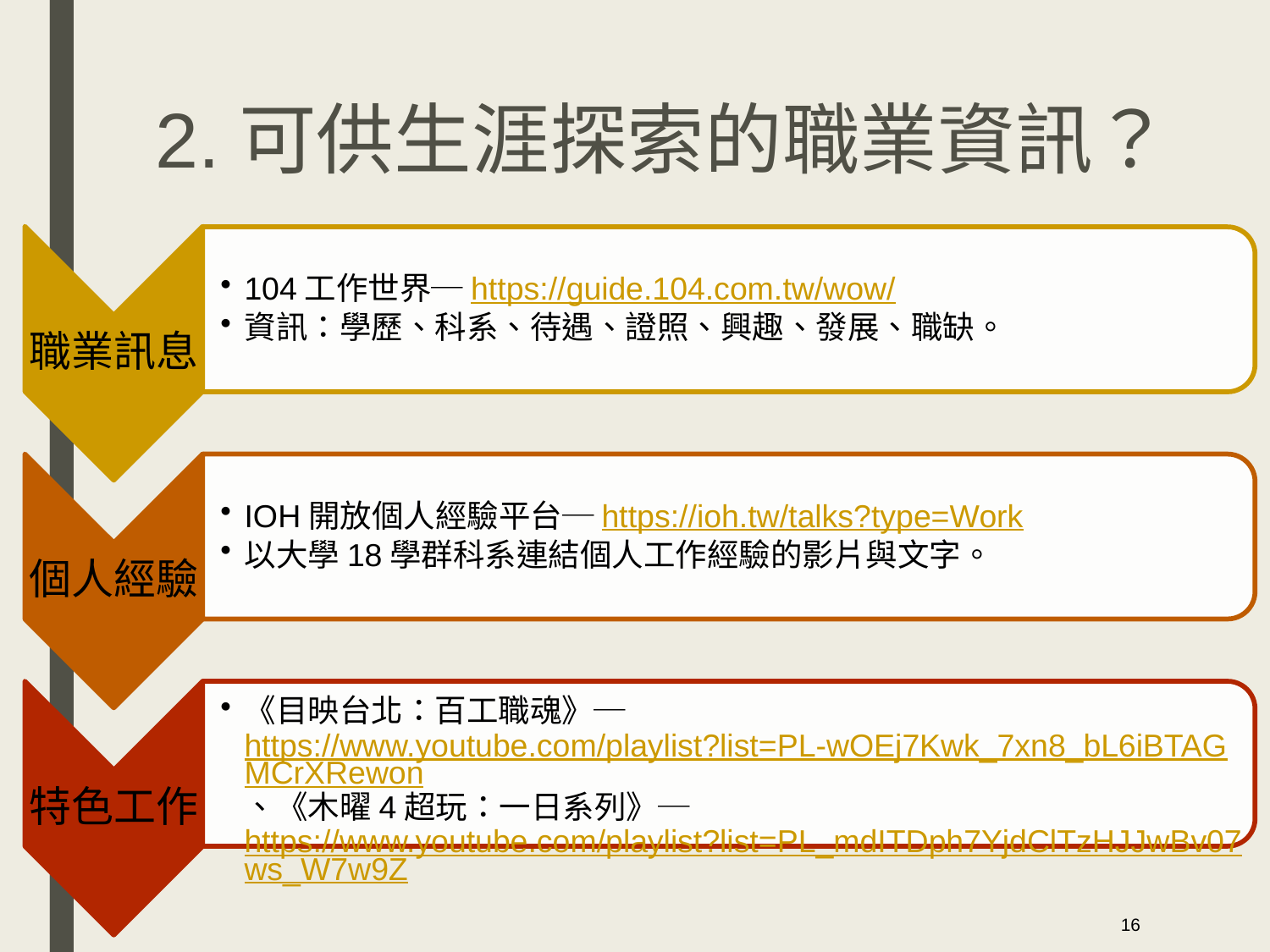

# 2.可供生涯探索的職業資訊？
職業訊息
104工作世界─https://guide.104.com.tw/wow/
資訊：學歷、科系、待遇、證照、興趣、發展、職缺。
個人經驗
IOH開放個人經驗平台─https://ioh.tw/talks?type=Work
以大學18學群科系連結個人工作經驗的影片與文字。
特色工作
《目映台北：百工職魂》─https://www.youtube.com/playlist?list=PL-wOEj7Kwk_7xn8_bL6iBTAGMCrXRewon、《木曜4超玩：一日系列》─https://www.youtube.com/playlist?list=PL_mdITDph7YjdClTzHJJwBv07ws_W7w9Z
16